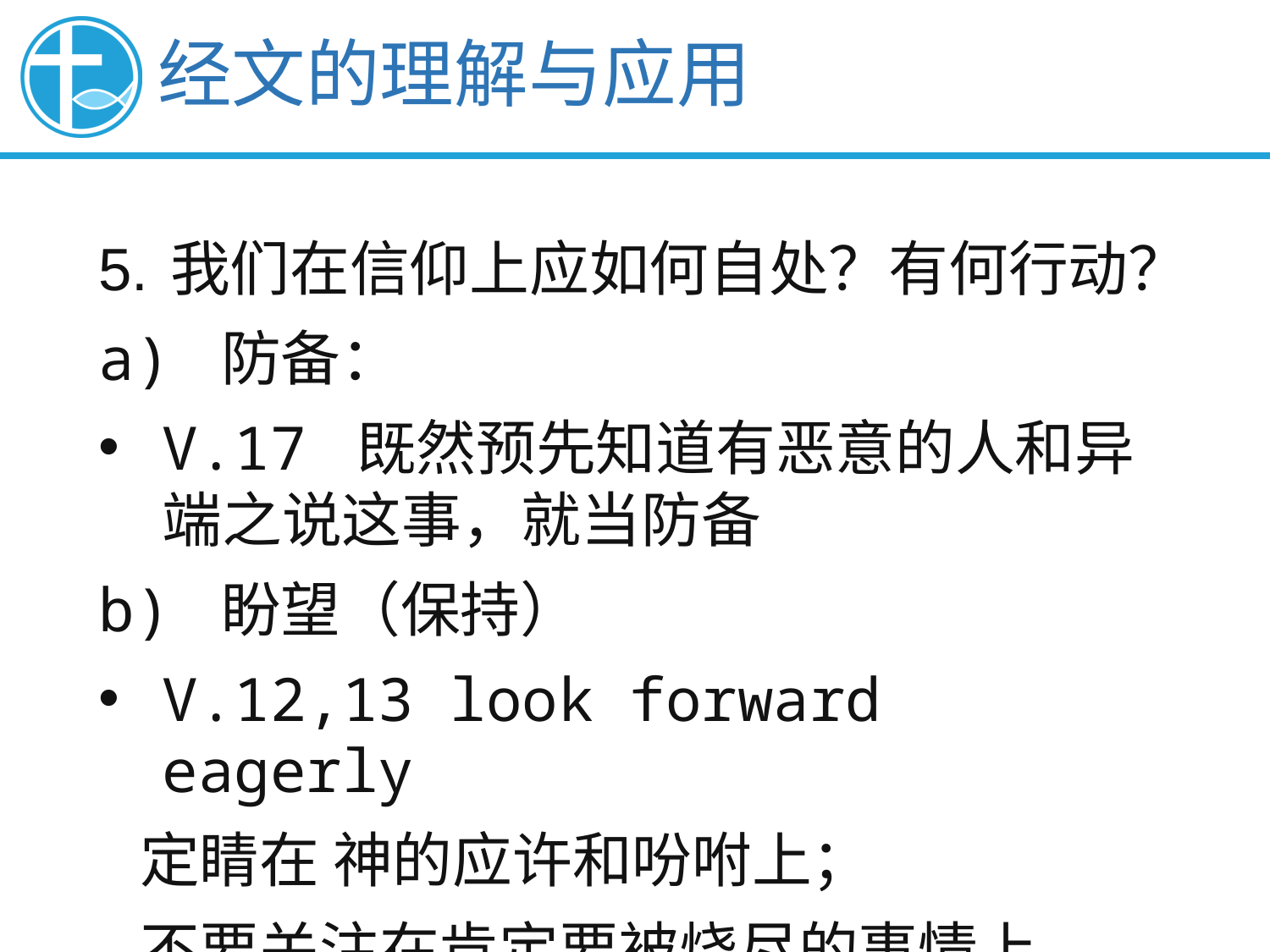

经文的理解与应用
我们在信仰上应如何自处？有何行动？
a) 防备：
V.17 既然预先知道有恶意的人和异端之说这事，就当防备
b) 盼望（保持）
V.12,13 look forward eagerly
  定睛在 神的应许和吩咐上；
  不要关注在肯定要被烧尽的事情上